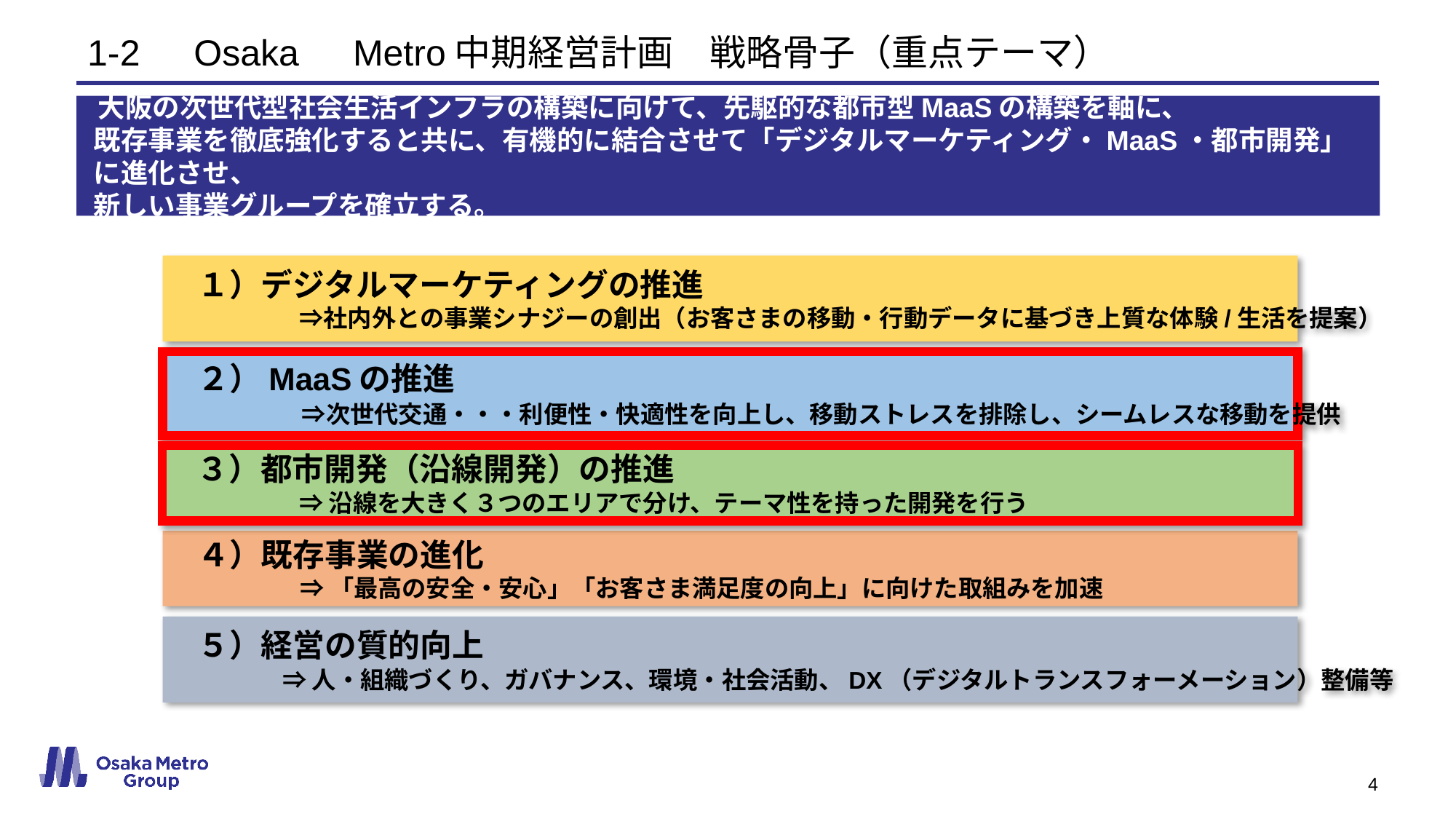

# 1-2　Osaka　Metro中期経営計画　戦略骨子（重点テーマ）
大阪の次世代型社会生活インフラの構築に向けて、先駆的な都市型MaaSの構築を軸に、
既存事業を徹底強化すると共に、有機的に結合させて「デジタルマーケティング・MaaS・都市開発」に進化させ、
新しい事業グループを確立する。
　１）デジタルマーケティングの推進
　　　　 　　⇒社内外との事業シナジーの創出（お客さまの移動・行動データに基づき上質な体験/生活を提案）
　２）MaaSの推進
　　　 　　⇒次世代交通・・・利便性・快適性を向上し、移動ストレスを排除し、シームレスな移動を提供
　３）都市開発（沿線開発）の推進
　　　　　　 ⇒ 沿線を大きく３つのエリアで分け、テーマ性を持った開発を行う
　４）既存事業の進化
　　　　　　 ⇒ 「最高の安全・安心」「お客さま満足度の向上」に向けた取組みを加速

　５）経営の質的向上
　　 　　 ⇒ 人・組織づくり、ガバナンス、環境・社会活動、DX（デジタルトランスフォーメーション）整備等